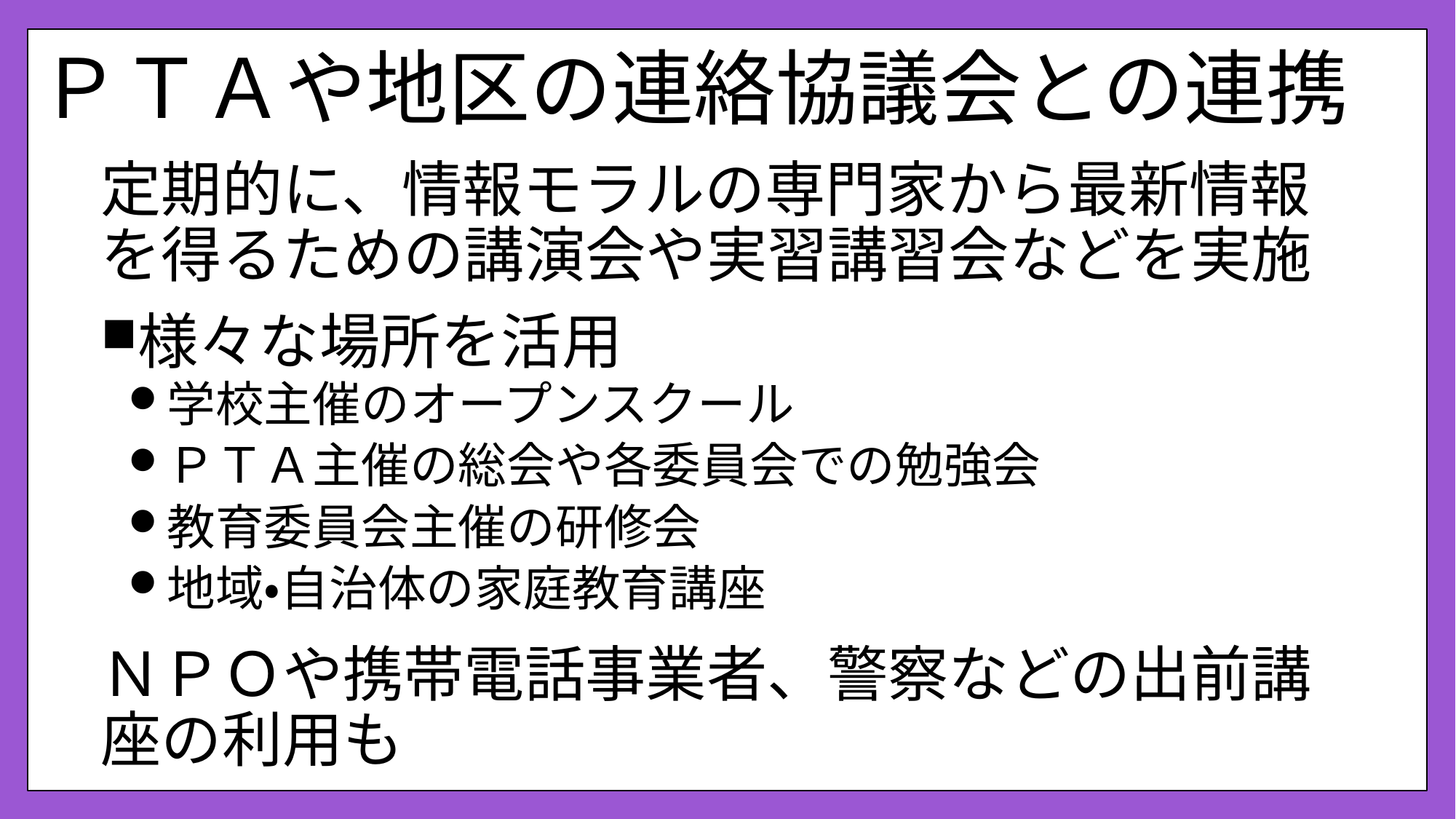

# ＰＴＡや地区の連絡協議会との連携
定期的に、情報モラルの専門家から最新情報を得るための講演会や実習講習会などを実施
様々な場所を活用
学校主催のオープンスクール
ＰＴＡ主催の総会や各委員会での勉強会
教育委員会主催の研修会
地域・自治体の家庭教育講座
ＮＰＯや携帯電話事業者、警察などの出前講座の利用も